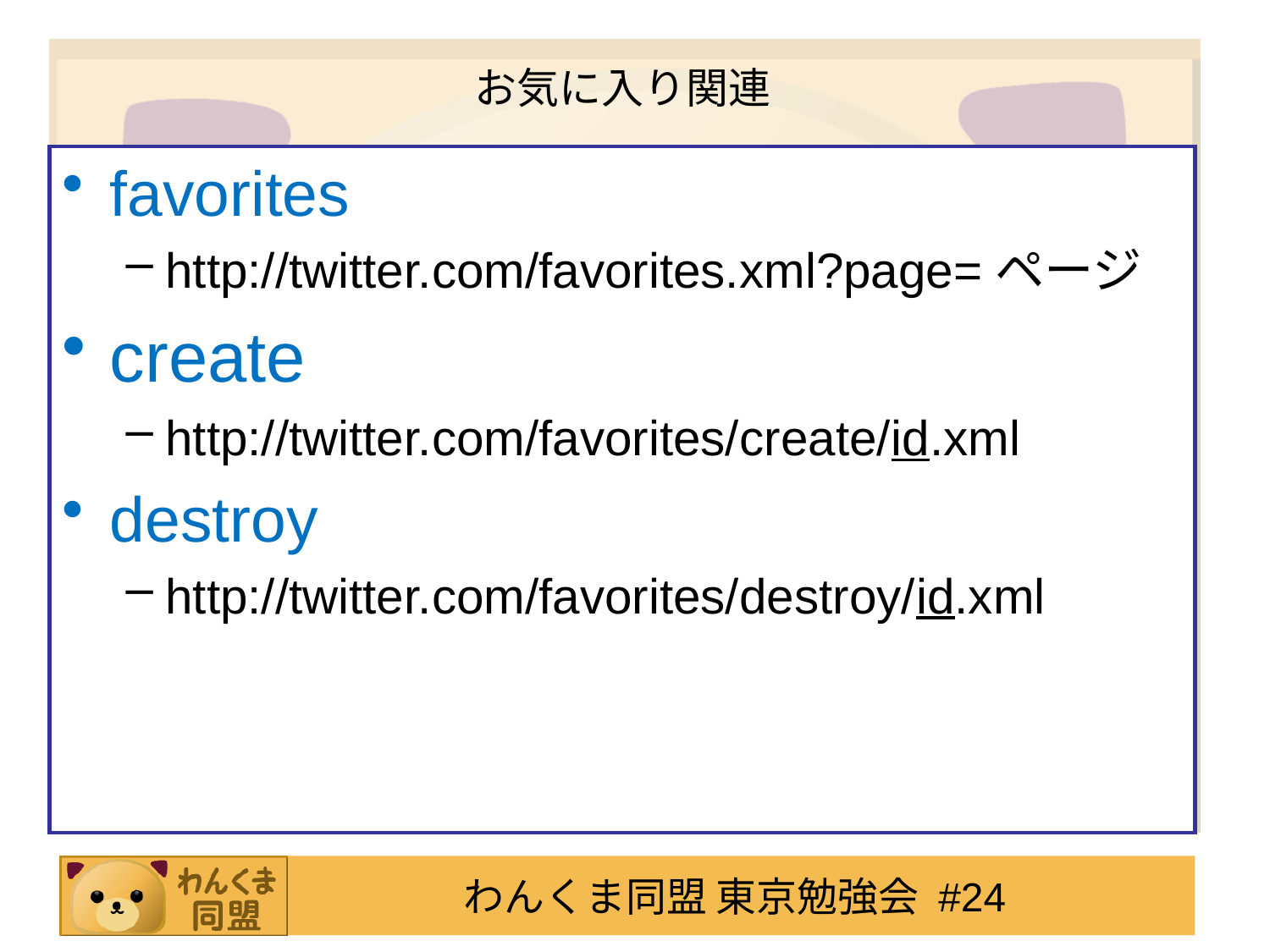

# お気に入り関連
favorites
http://twitter.com/favorites.xml?page=ページ
create
http://twitter.com/favorites/create/id.xml
destroy
http://twitter.com/favorites/destroy/id.xml